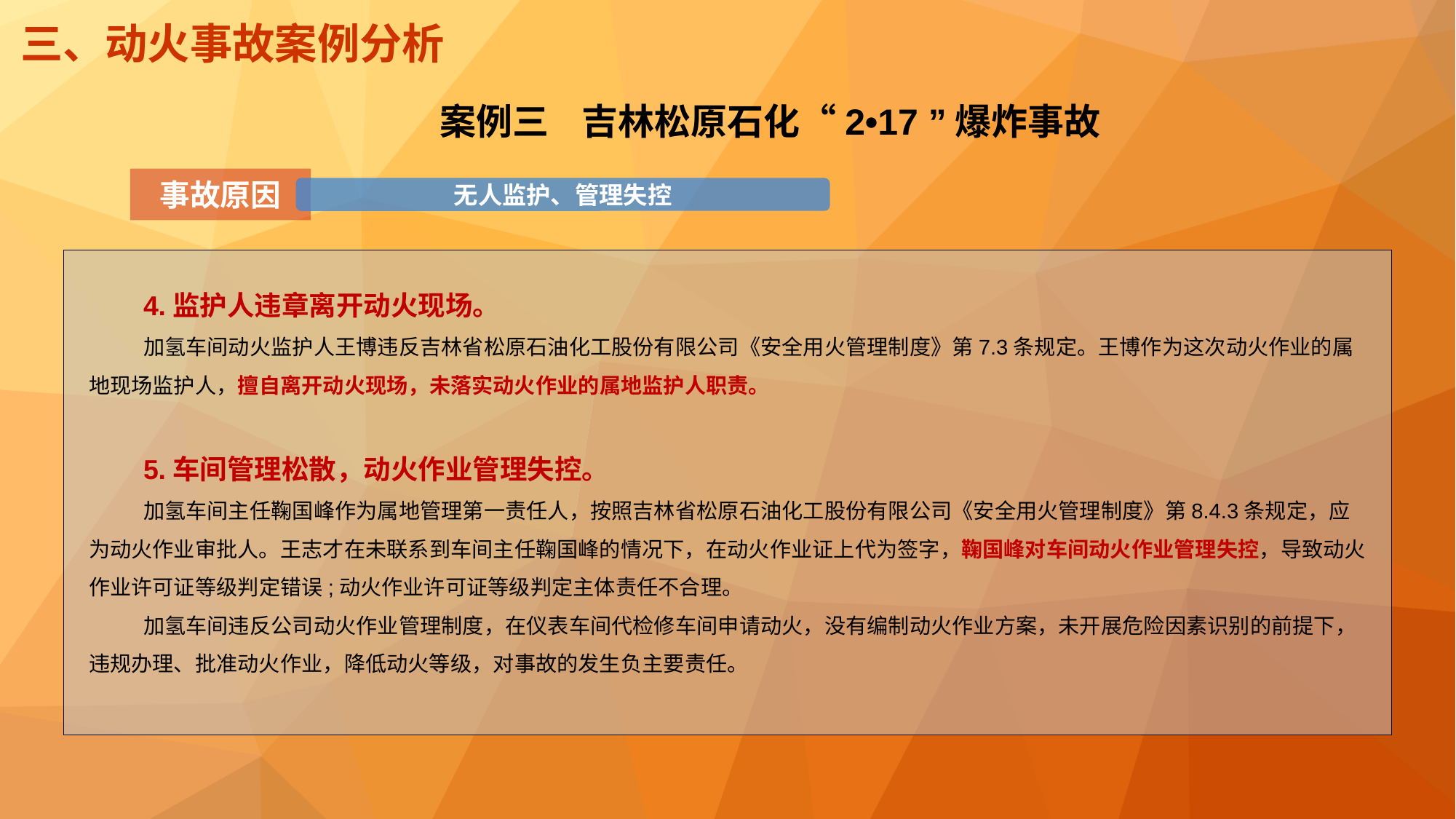

三、动火事故案例分析
案例三    吉林松原石化“2•17 ”爆炸事故
事故原因
无人监护、管理失控

4.监护人违章离开动火现场。
加氢车间动火监护人王博违反吉林省松原石油化工股份有限公司《安全用火管理制度》第7.3条规定。王博作为这次动火作业的属地现场监护人，擅自离开动火现场，未落实动火作业的属地监护人职责。

5.车间管理松散，动火作业管理失控。
加氢车间主任鞠国峰作为属地管理第一责任人，按照吉林省松原石油化工股份有限公司《安全用火管理制度》第8.4.3条规定，应为动火作业审批人。王志才在未联系到车间主任鞠国峰的情况下，在动火作业证上代为签字，鞠国峰对车间动火作业管理失控，导致动火作业许可证等级判定错误;动火作业许可证等级判定主体责任不合理。
加氢车间违反公司动火作业管理制度，在仪表车间代检修车间申请动火，没有编制动火作业方案，未开展危险因素识别的前提下，违规办理、批准动火作业，降低动火等级，对事故的发生负主要责任。